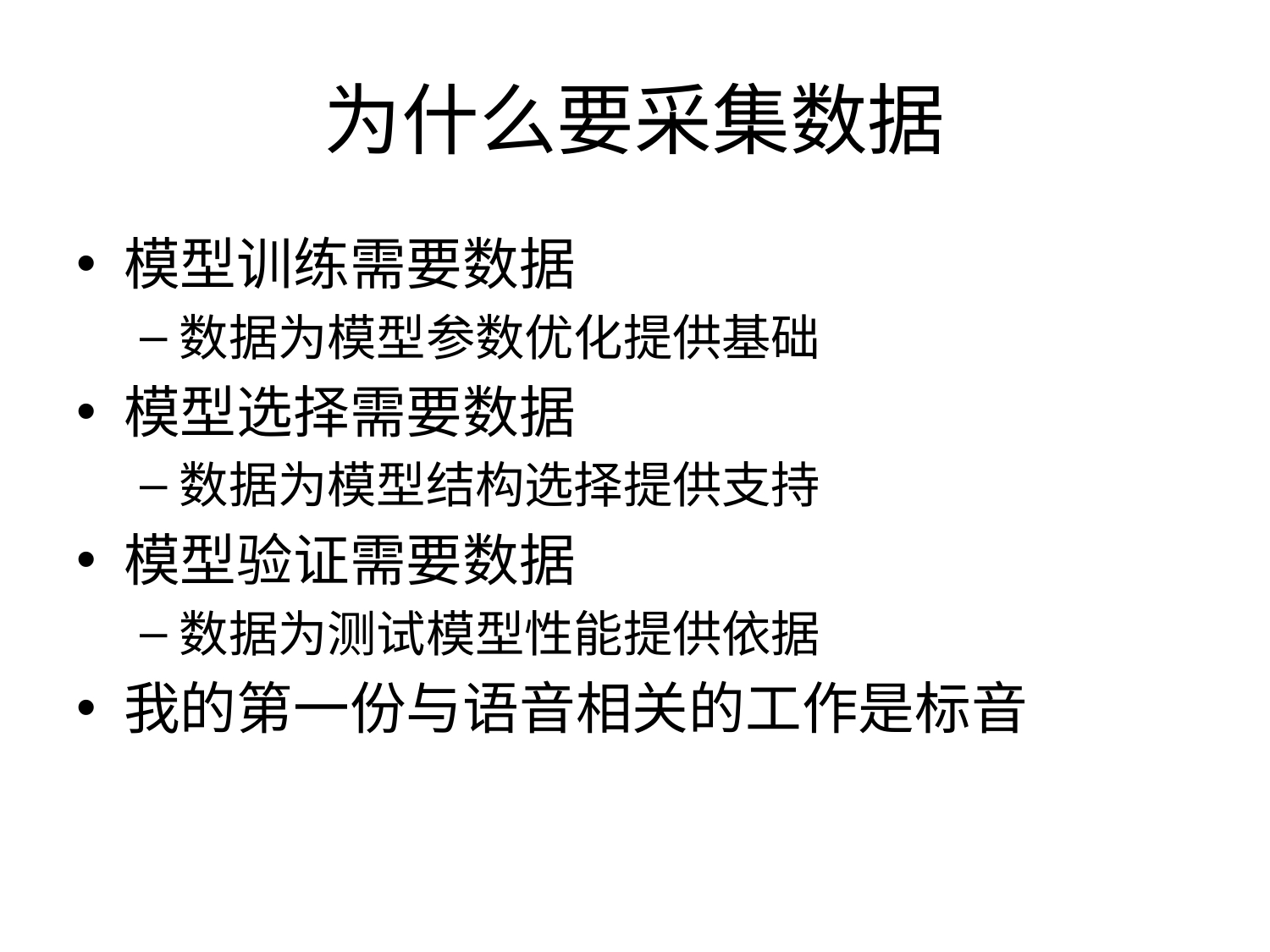

# 为什么要采集数据
模型训练需要数据
数据为模型参数优化提供基础
模型选择需要数据
数据为模型结构选择提供支持
模型验证需要数据
数据为测试模型性能提供依据
我的第一份与语音相关的工作是标音